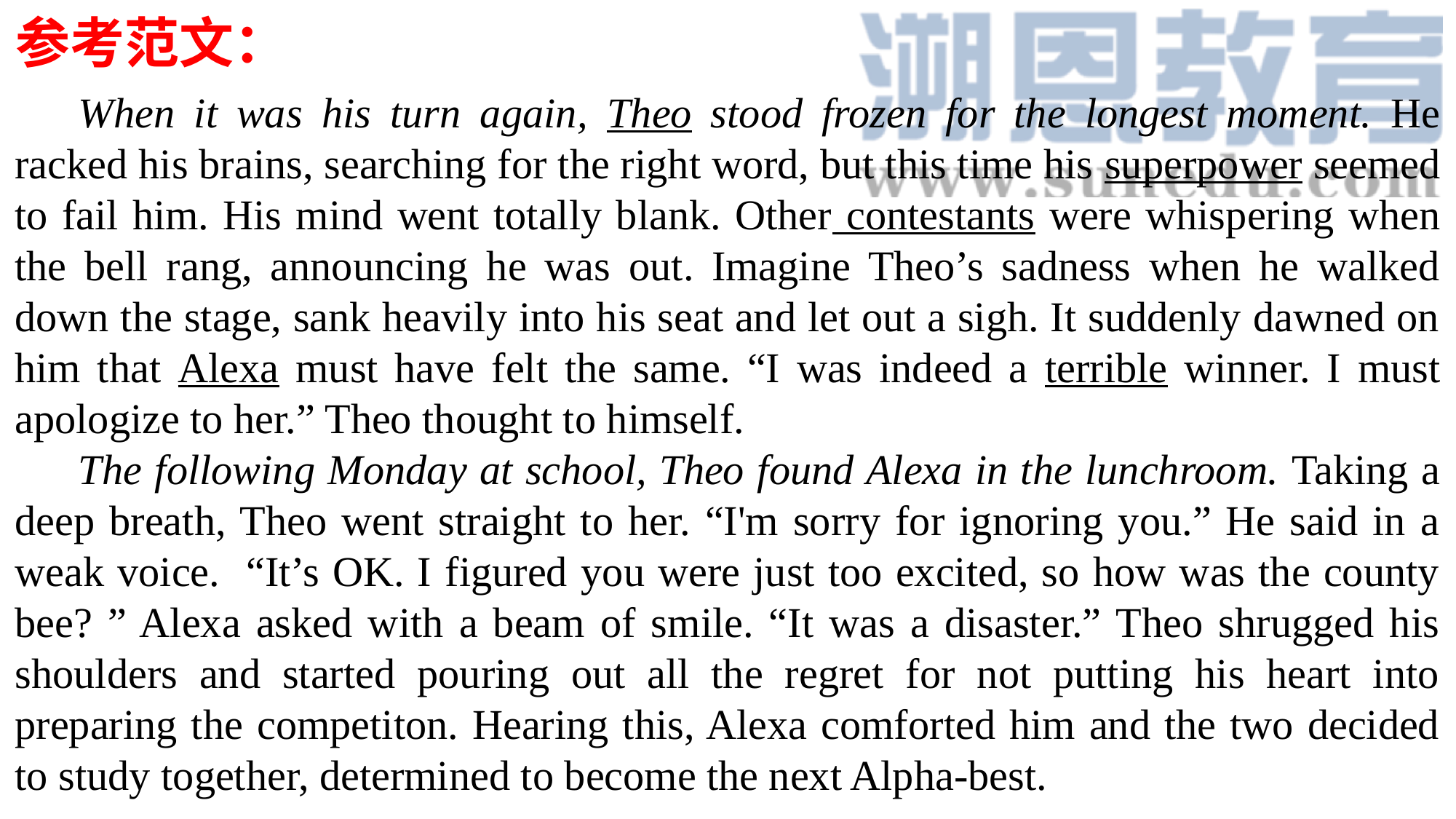

参考范文：
When it was his turn again, Theo stood frozen for the longest moment. He racked his brains, searching for the right word, but this time his superpower seemed to fail him. His mind went totally blank. Other contestants were whispering when the bell rang, announcing he was out. Imagine Theo’s sadness when he walked down the stage, sank heavily into his seat and let out a sigh. It suddenly dawned on him that Alexa must have felt the same. “I was indeed a terrible winner. I must apologize to her.” Theo thought to himself.
The following Monday at school, Theo found Alexa in the lunchroom. Taking a deep breath, Theo went straight to her. “I'm sorry for ignoring you.” He said in a weak voice.  “It’s OK. I figured you were just too excited, so how was the county bee? ” Alexa asked with a beam of smile. “It was a disaster.” Theo shrugged his shoulders and started pouring out all the regret for not putting his heart into preparing the competiton. Hearing this, Alexa comforted him and the two decided to study together, determined to become the next Alpha-best.